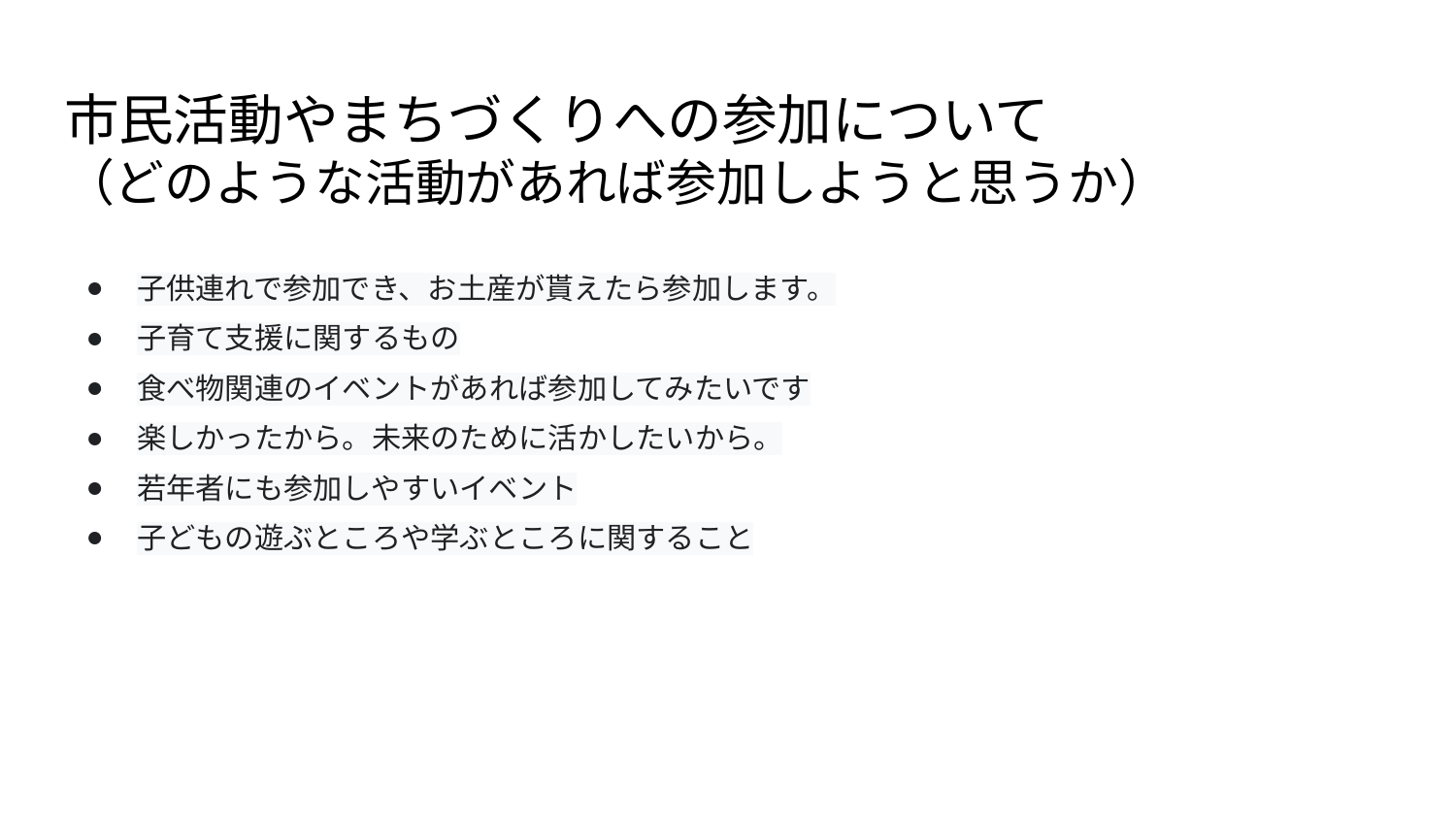

# 市民活動やまちづくりへの参加について
（どのような活動があれば参加しようと思うか）
子供連れで参加でき、お土産が貰えたら参加します。
子育て支援に関するもの
食べ物関連のイベントがあれば参加してみたいです
楽しかったから。未来のために活かしたいから。
若年者にも参加しやすいイベント
子どもの遊ぶところや学ぶところに関すること